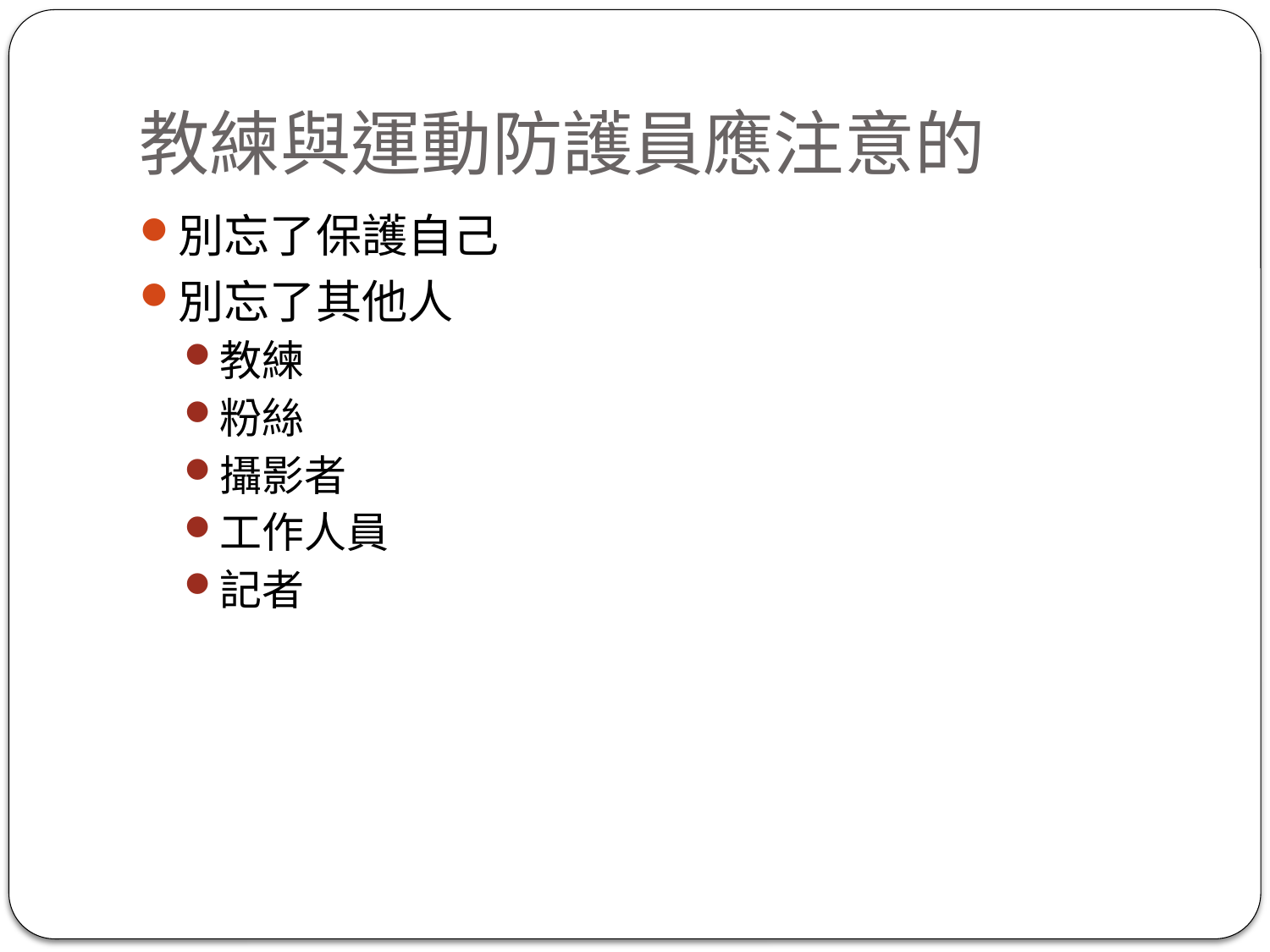

# 教練與運動防護員應注意的
別忘了保護自己
別忘了其他人
教練
粉絲
攝影者
工作人員
記者